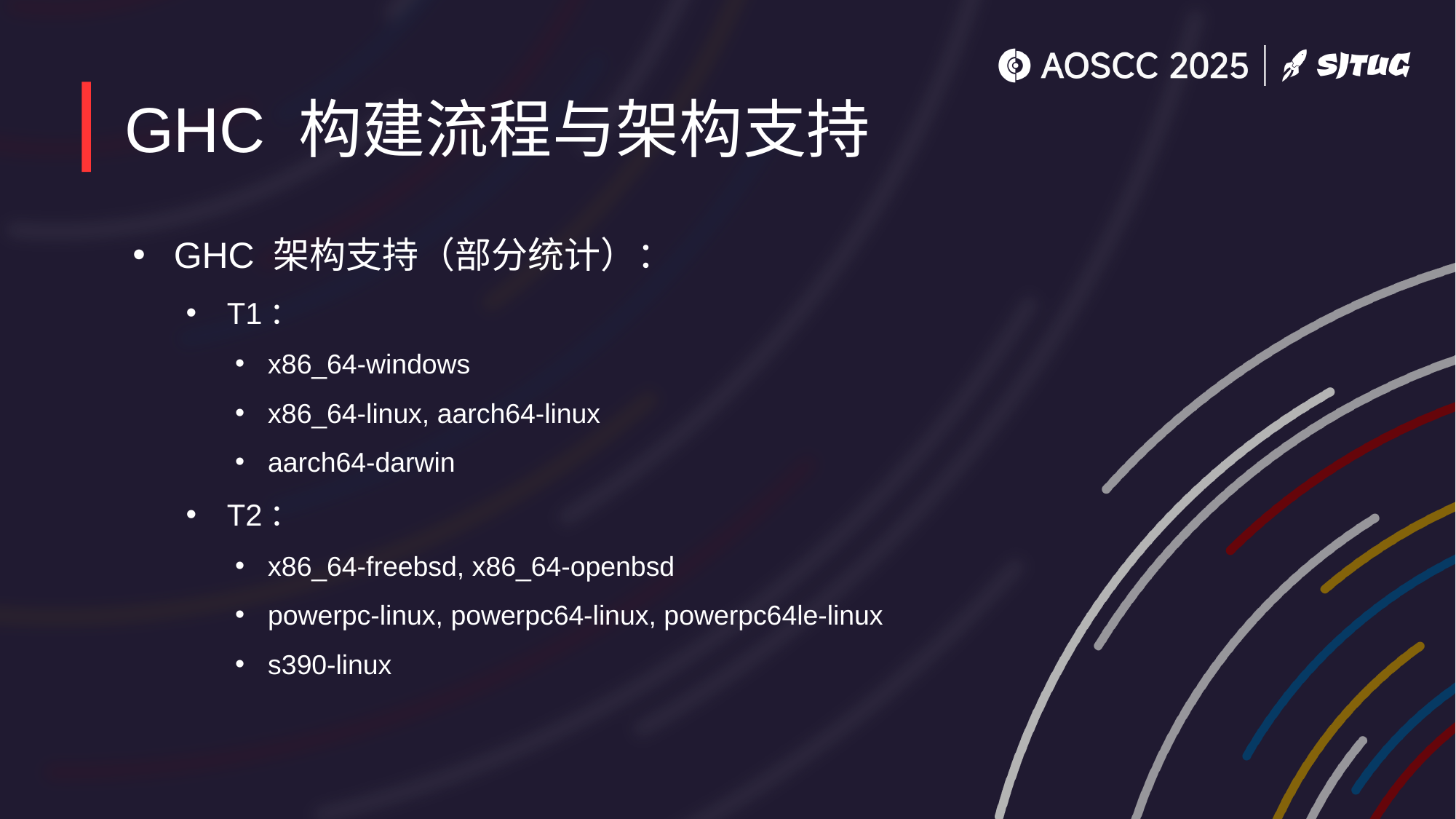

# GHC 构建流程与架构支持
GHC 架构支持（部分统计）：
T1：
x86_64-windows
x86_64-linux, aarch64-linux
aarch64-darwin
T2：
x86_64-freebsd, x86_64-openbsd
powerpc-linux, powerpc64-linux, powerpc64le-linux
s390-linux